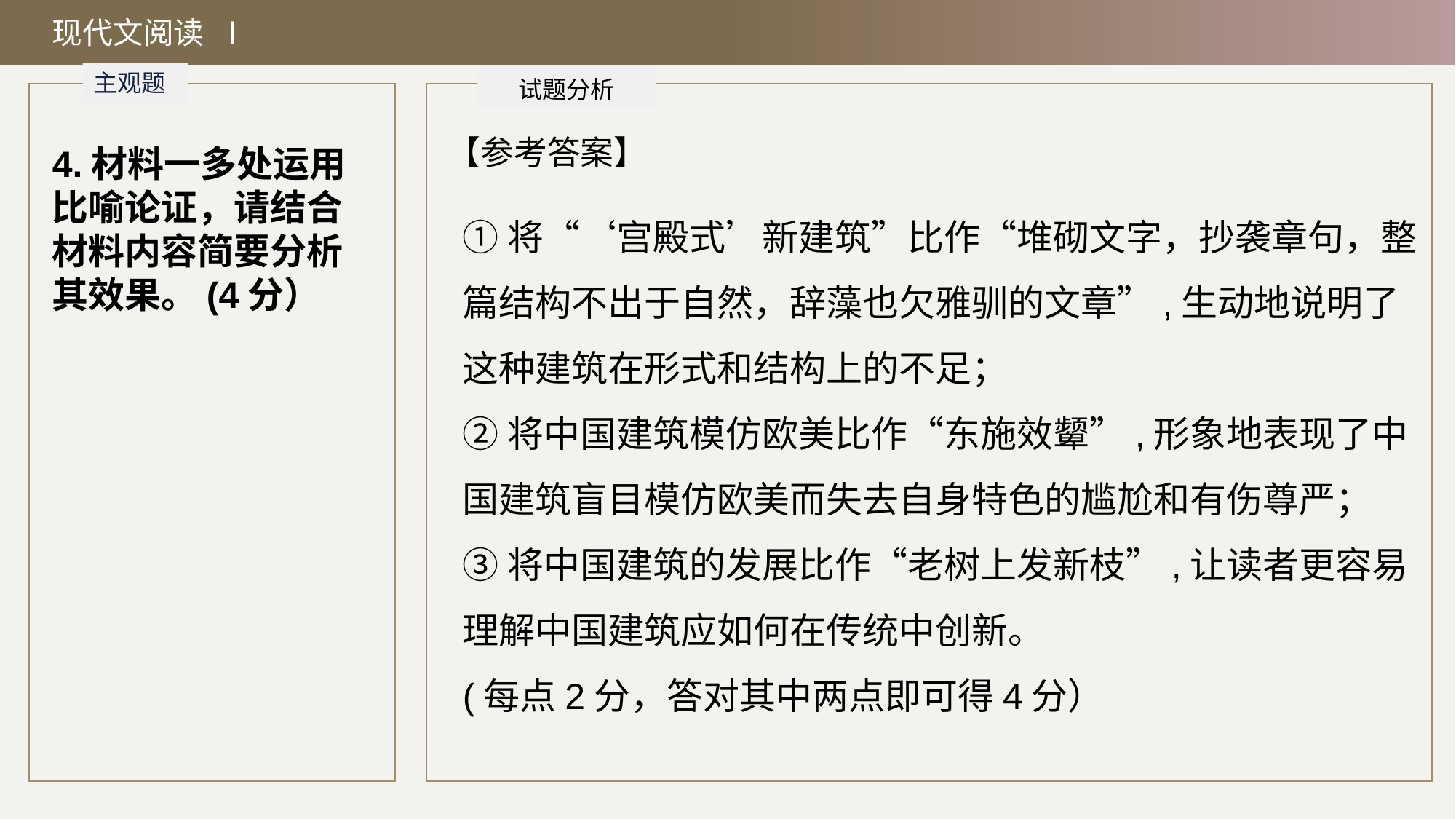

现代文阅读  Ⅰ
主观题
试题分析

【参考答案】
4.材料一多处运用比喻论证，请结合材料内容简要分析其效果。(4分）
①将“‘宫殿式’新建筑”比作“堆砌文字，抄袭章句，整篇结构不出于自然，辞藻也欠雅驯的文章”,生动地说明了这种建筑在形式和结构上的不足；
②将中国建筑模仿欧美比作“东施效颦”,形象地表现了中国建筑盲目模仿欧美而失去自身特色的尴尬和有伤尊严；
③将中国建筑的发展比作“老树上发新枝”,让读者更容易理解中国建筑应如何在传统中创新。
(每点2分，答对其中两点即可得4分）